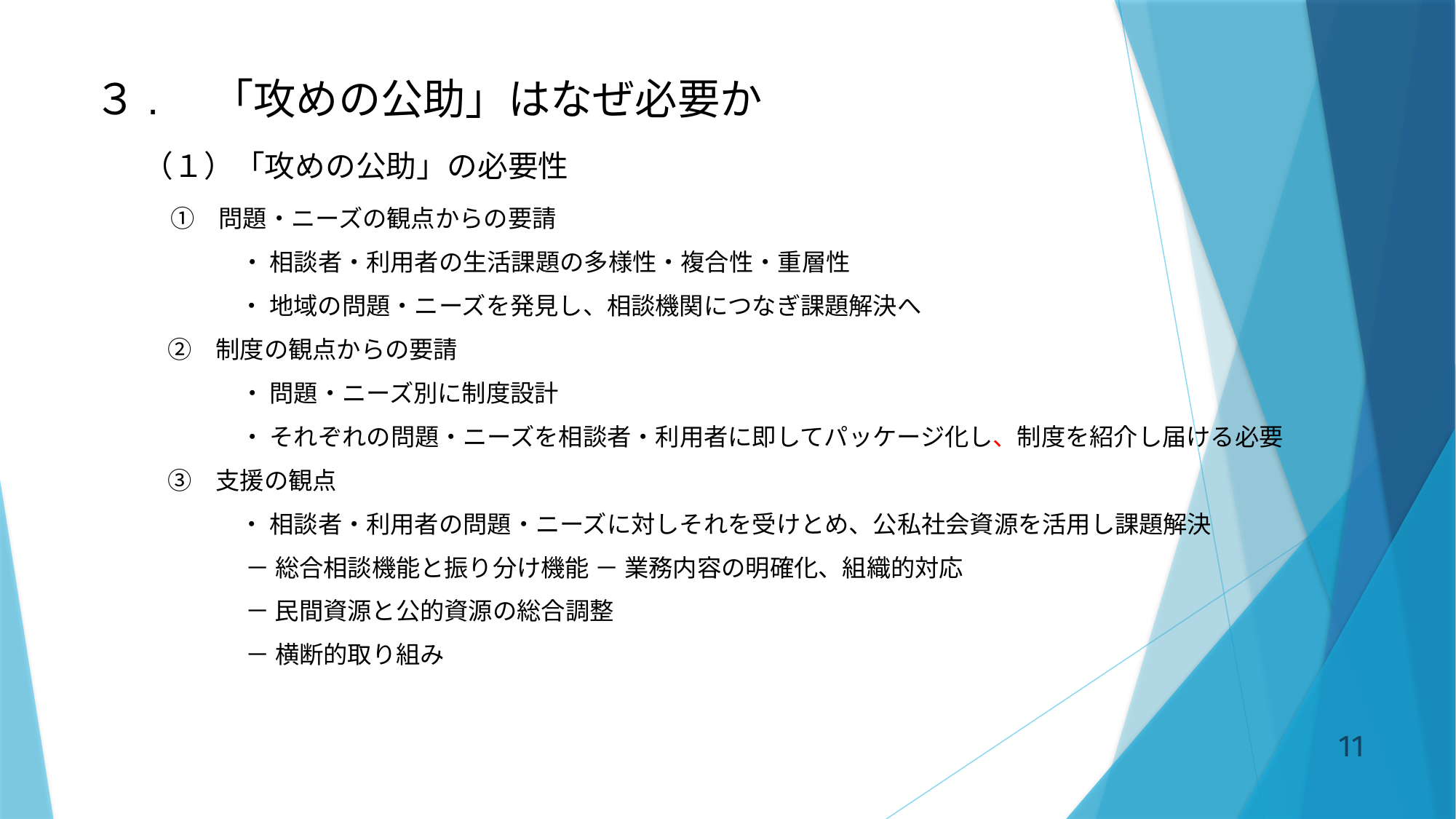

# ３.　「攻めの公助」はなぜ必要か
（１）「攻めの公助」の必要性
　①　問題・ニーズの観点からの要請
　　　　・ 相談者・利用者の生活課題の多様性・複合性・重層性
　　　　・ 地域の問題・ニーズを発見し、相談機関につなぎ課題解決へ
　②　制度の観点からの要請
　　　　・ 問題・ニーズ別に制度設計
　　　　・ それぞれの問題・ニーズを相談者・利用者に即してパッケージ化し、制度を紹介し届ける必要
　③　支援の観点
　　　　・ 相談者・利用者の問題・ニーズに対しそれを受けとめ、公私社会資源を活用し課題解決
　　　 　－ 総合相談機能と振り分け機能 － 業務内容の明確化、組織的対応
　　　 　－ 民間資源と公的資源の総合調整
　　　 　－ 横断的取り組み
11